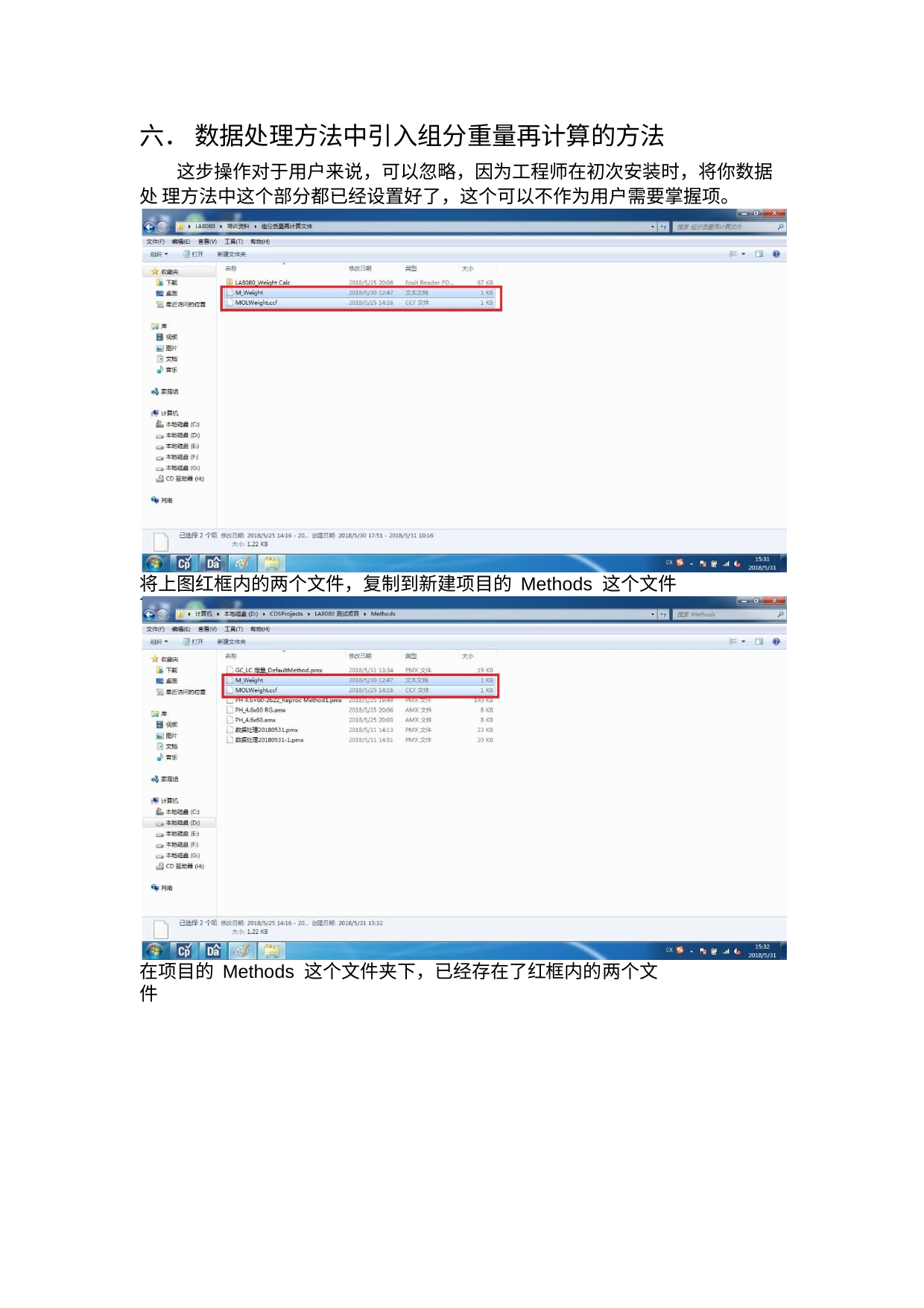

六． 数据处理方法中引入组分重量再计算的方法
这步操作对于用户来说，可以忽略，因为工程师在初次安装时，将你数据处 理方法中这个部分都已经设置好了，这个可以不作为用户需要掌握项。

将上图红框内的两个文件，复制到新建项目的 Methods 这个文件下

在项目的 Methods 这个文件夹下，已经存在了红框内的两个文件